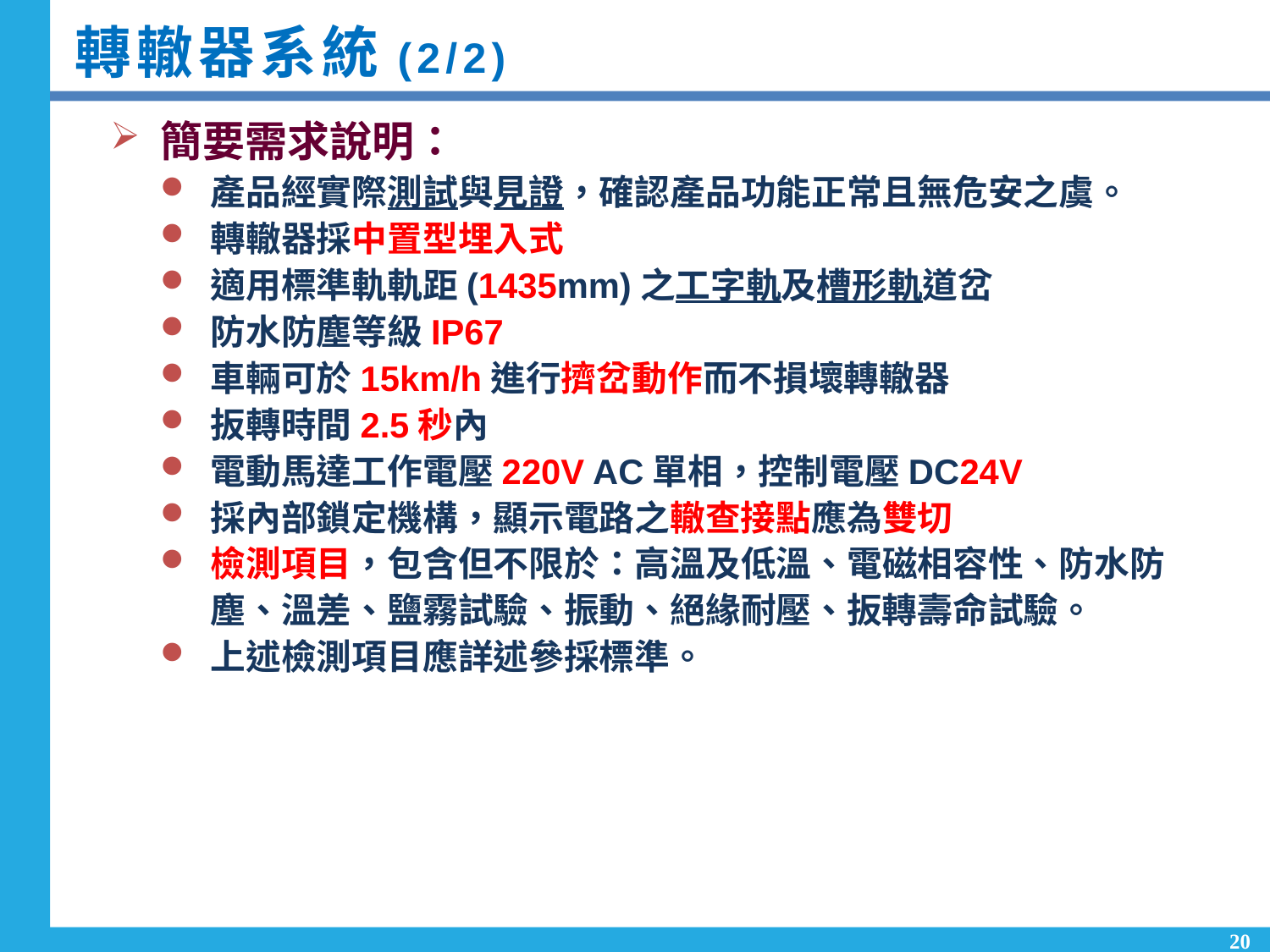

# 轉轍器系統(2/2)
簡要需求說明：
產品經實際測試與見證，確認產品功能正常且無危安之虞。
轉轍器採中置型埋入式
適用標準軌軌距(1435mm)之工字軌及槽形軌道岔
防水防塵等級IP67
車輛可於15km/h進行擠岔動作而不損壞轉轍器
扳轉時間2.5秒內
電動馬達工作電壓220V AC單相，控制電壓DC24V
採內部鎖定機構，顯示電路之轍查接點應為雙切
檢測項目，包含但不限於：高溫及低溫、電磁相容性、防水防塵、溫差、鹽霧試驗、振動、絕緣耐壓、扳轉壽命試驗。
上述檢測項目應詳述參採標準。